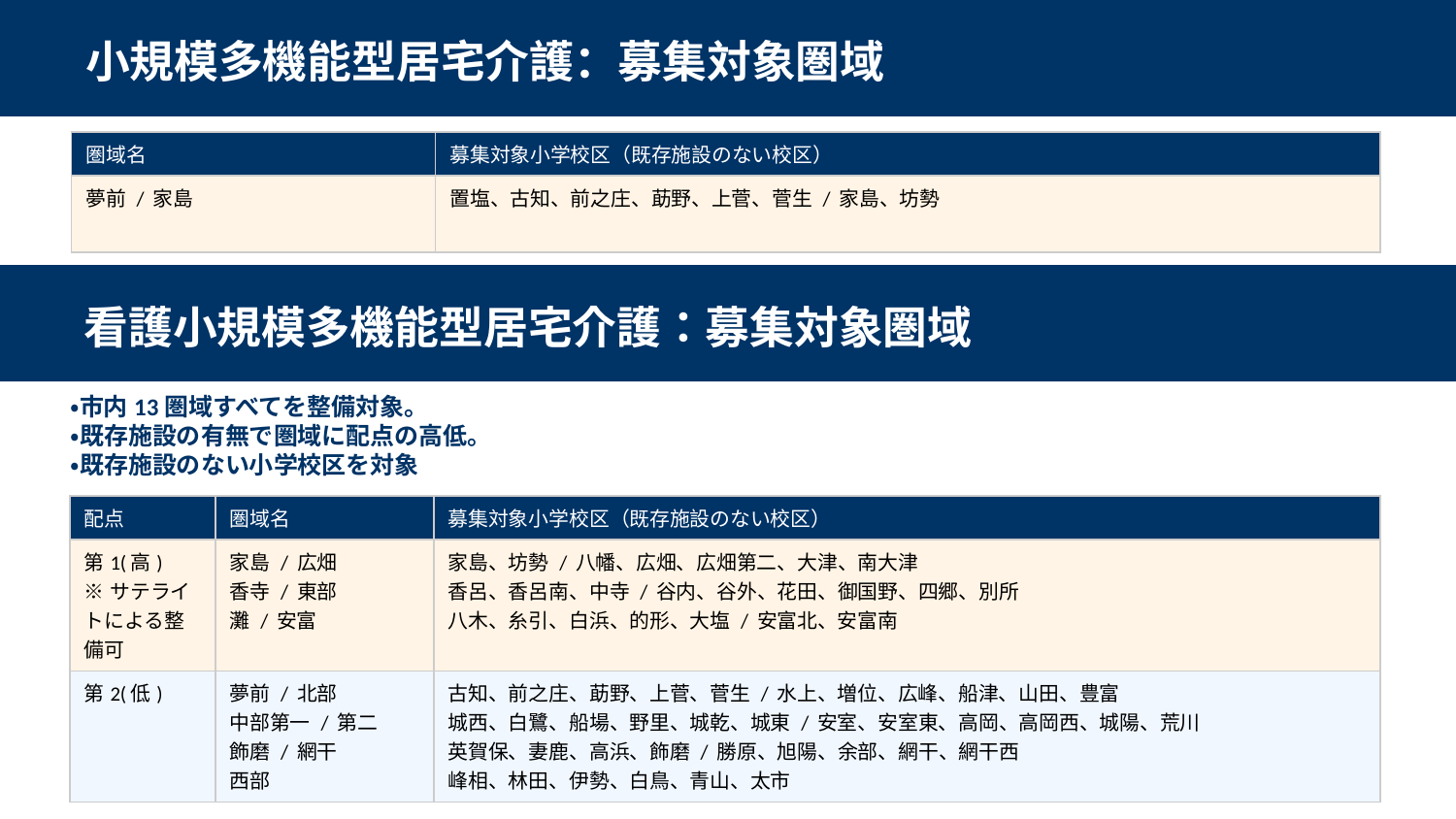

小規模多機能型居宅介護：募集対象圏域
| 圏域名 | 募集対象小学校区（既存施設のない校区） |
| --- | --- |
| 夢前 / 家島 | 置塩、古知、前之庄、莇野、上菅、菅生 / 家島、坊勢 |

看護小規模多機能型居宅介護：募集対象圏域
看護小規模多機能型居宅介護：募集対象圏域
・市内13圏域すべてを整備対象。
・既存施設の有無で圏域に配点の高低。
・既存施設のない小学校区を対象
| 配点 | 圏域名 | 募集対象小学校区（既存施設のない校区） |
| --- | --- | --- |
| 第1(高) ※サテライトによる整備可 | 家島 / 広畑 香寺 / 東部 灘 / 安富 | 家島、坊勢 / 八幡、広畑、広畑第二、大津、南大津 香呂、香呂南、中寺 / 谷内、谷外、花田、御国野、四郷、別所 八木、糸引、白浜、的形、大塩 / 安富北、安富南 |
| 第2(低) | 夢前 / 北部 中部第一 / 第二 飾磨 / 網干 西部 | 古知、前之庄、莇野、上菅、菅生 / 水上、増位、広峰、船津、山田、豊富 城西、白鷺、船場、野里、城乾、城東 / 安室、安室東、高岡、高岡西、城陽、荒川 英賀保、妻鹿、高浜、飾磨 / 勝原、旭陽、余部、網干、網干西 峰相、林田、伊勢、白鳥、青山、太市 |